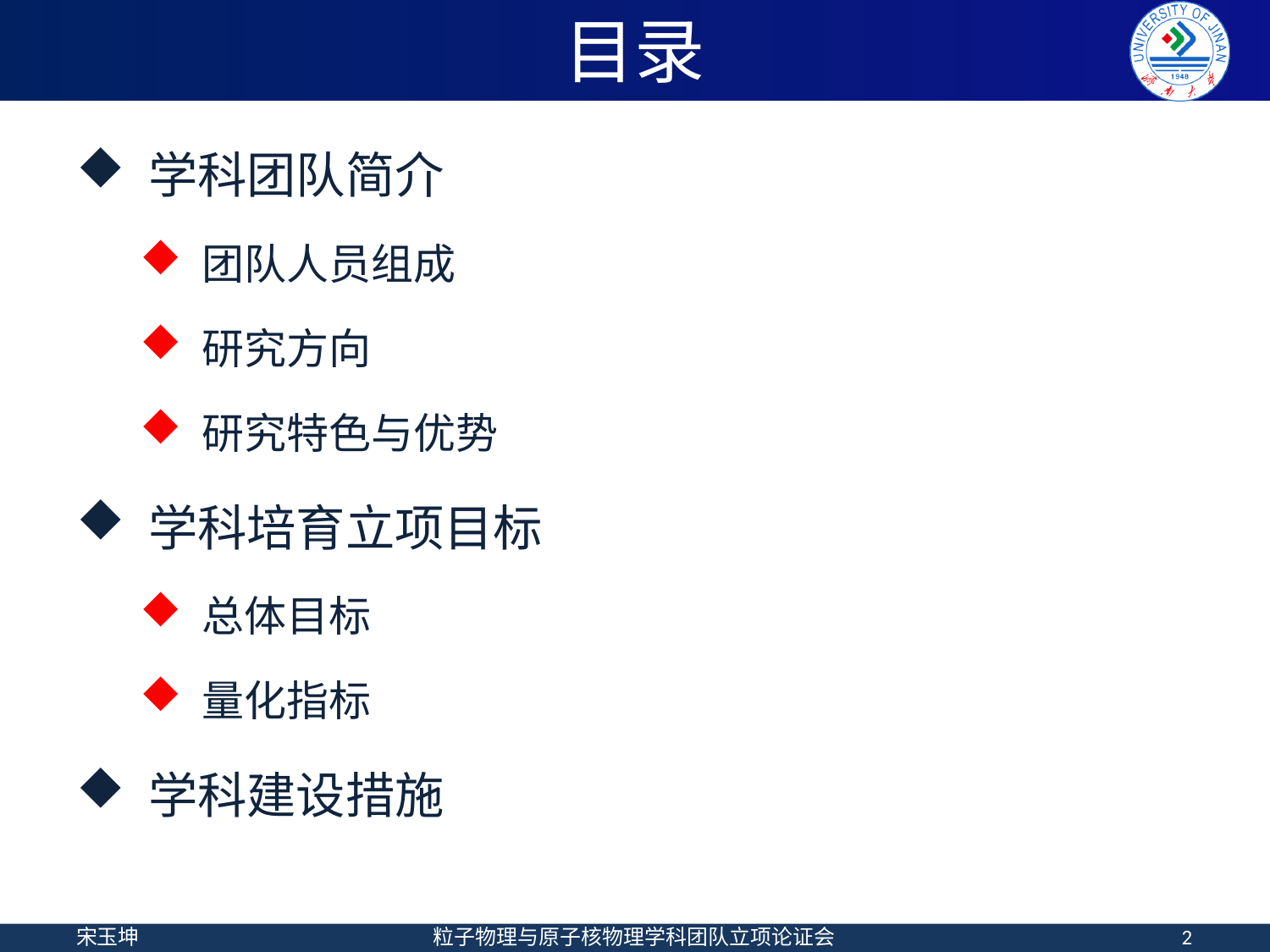

# 目录
 学科团队简介
 团队人员组成
 研究方向
 研究特色与优势
 学科培育立项目标
 总体目标
 量化指标
 学科建设措施
宋玉坤
粒子物理与原子核物理学科团队立项论证会
2